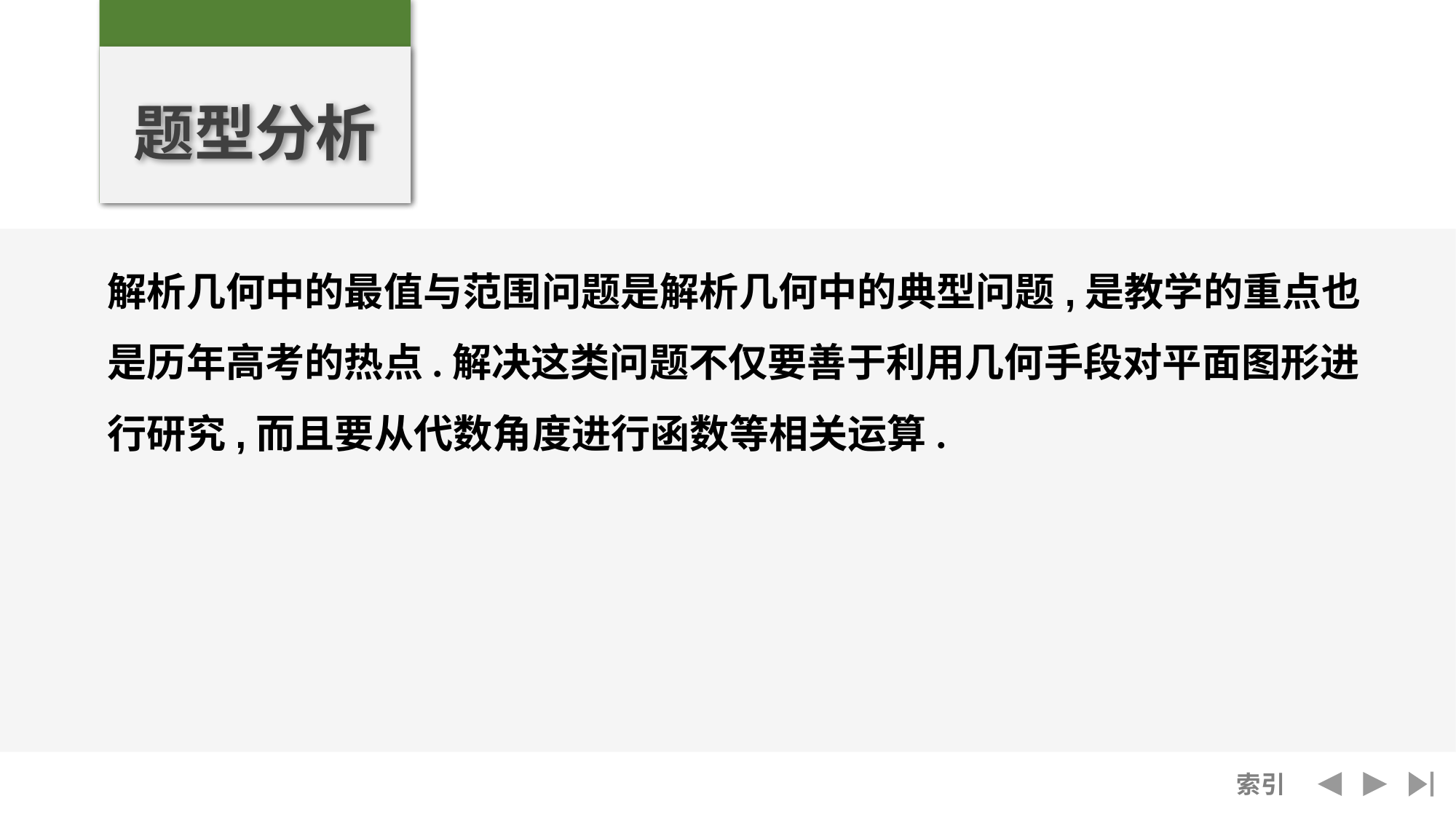

解析几何中的最值与范围问题是解析几何中的典型问题,是教学的重点也是历年高考的热点.解决这类问题不仅要善于利用几何手段对平面图形进行研究,而且要从代数角度进行函数等相关运算.